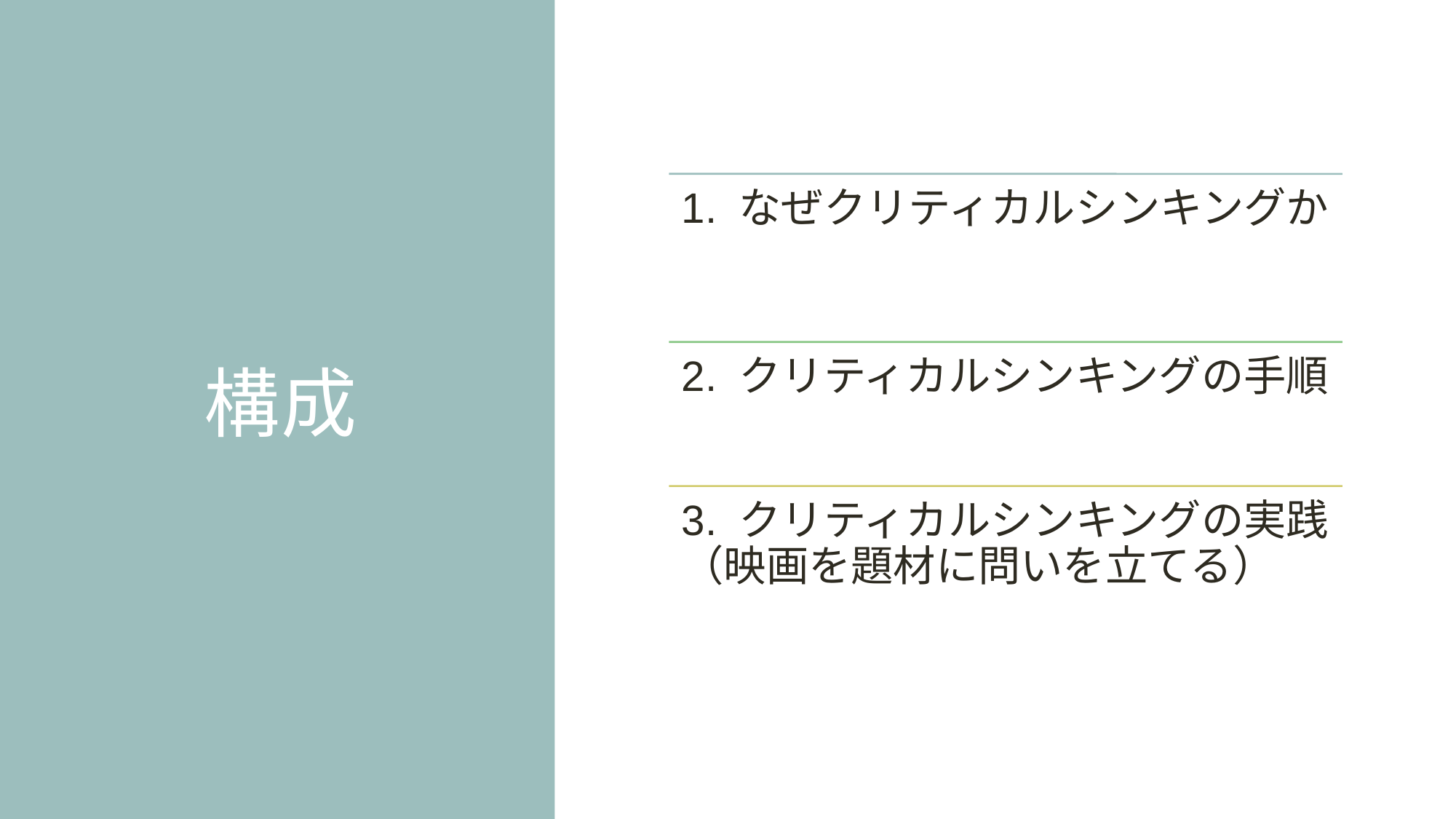

# 構成
1. なぜクリティカルシンキングか
2. クリティカルシンキングの手順
3. クリティカルシンキングの実践（映画を題材に問いを立てる）